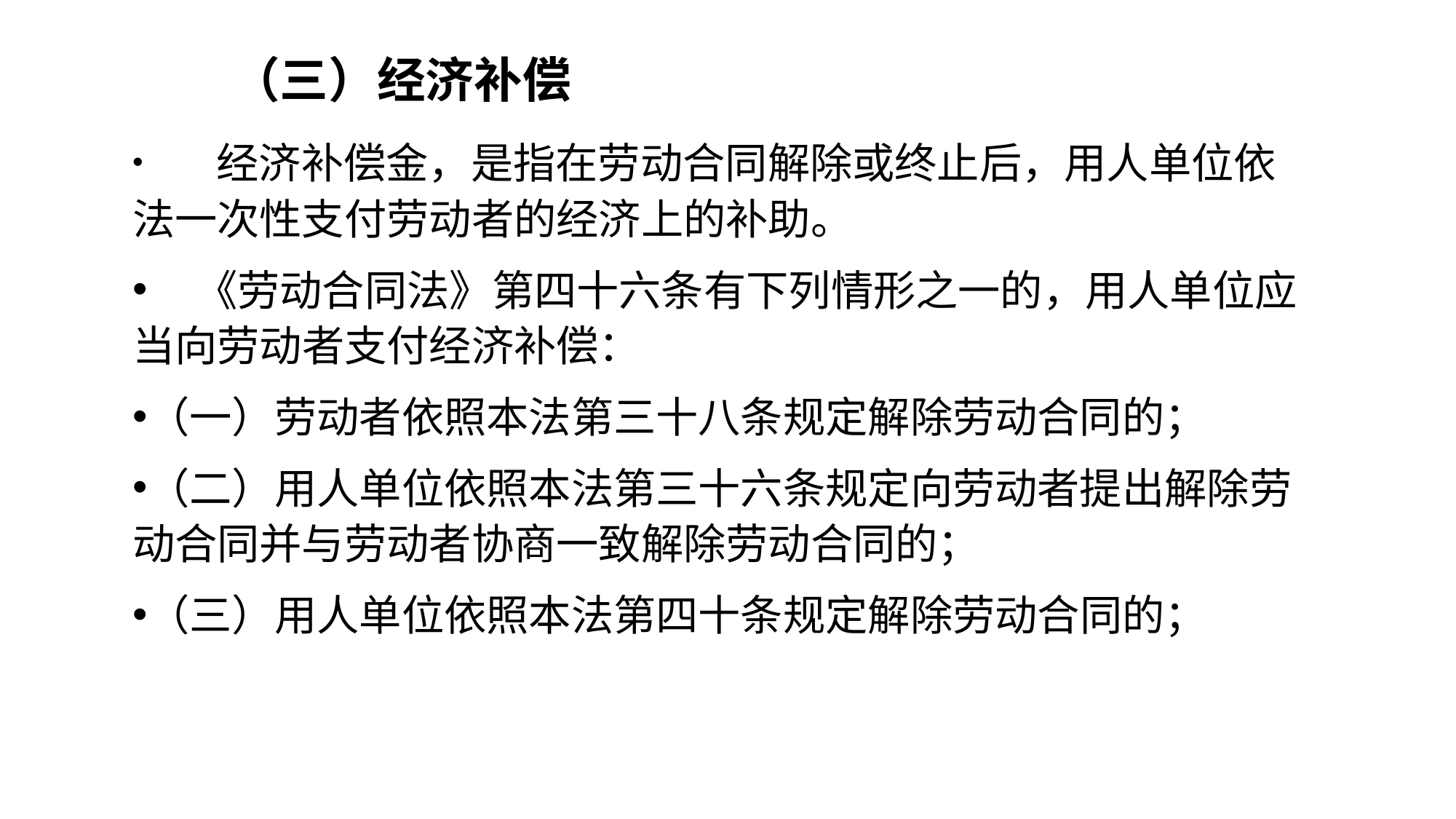

# （三）经济补偿
       经济补偿金，是指在劳动合同解除或终止后，用人单位依法一次性支付劳动者的经济上的补助。
    《劳动合同法》第四十六条有下列情形之一的，用人单位应当向劳动者支付经济补偿：
（一）劳动者依照本法第三十八条规定解除劳动合同的；
（二）用人单位依照本法第三十六条规定向劳动者提出解除劳动合同并与劳动者协商一致解除劳动合同的；
（三）用人单位依照本法第四十条规定解除劳动合同的；